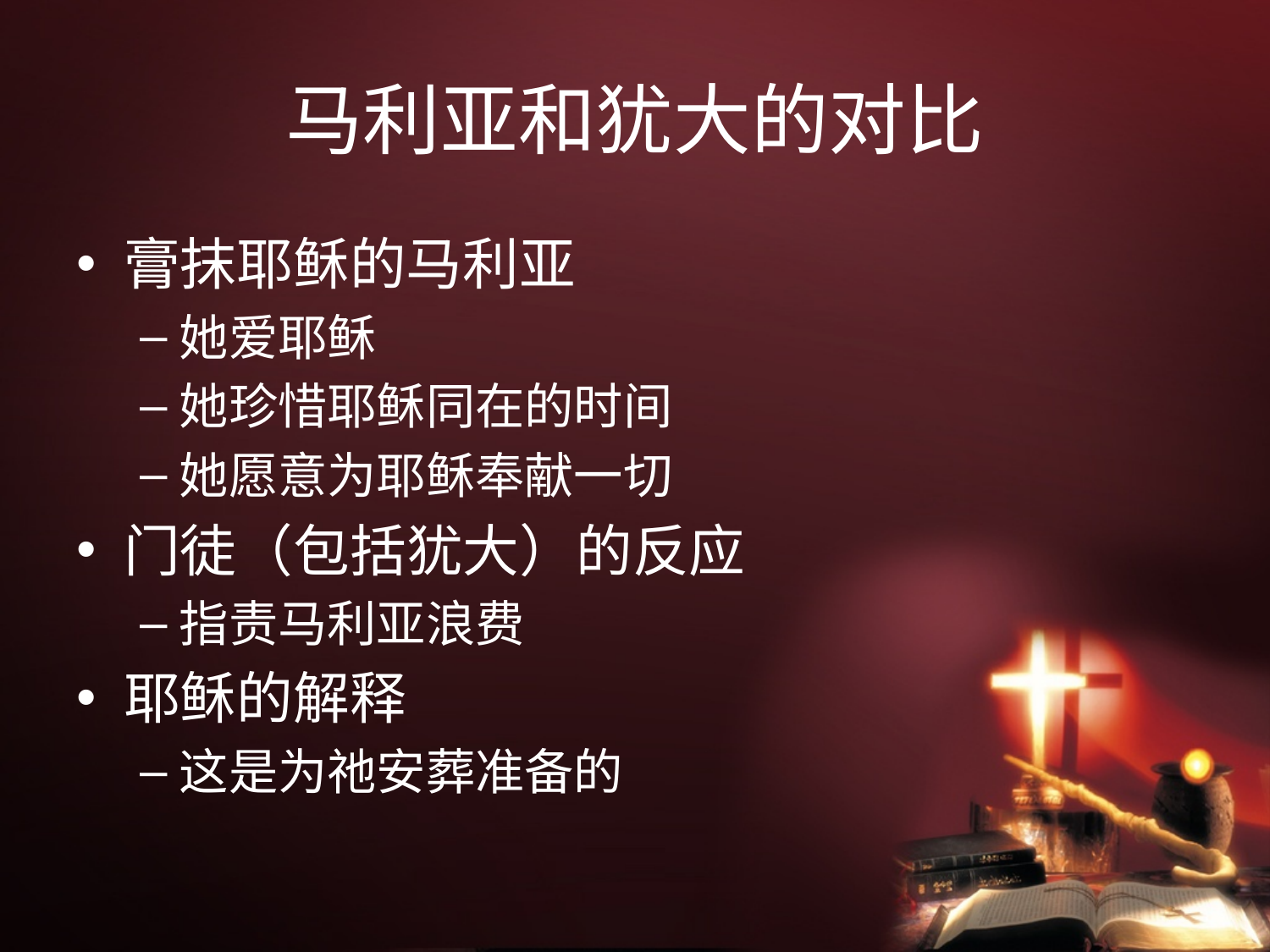

# 马利亚和犹大的对比
膏抹耶稣的马利亚
她爱耶稣
她珍惜耶稣同在的时间
她愿意为耶稣奉献一切
门徒（包括犹大）的反应
指责马利亚浪费
耶稣的解释
这是为祂安葬准备的